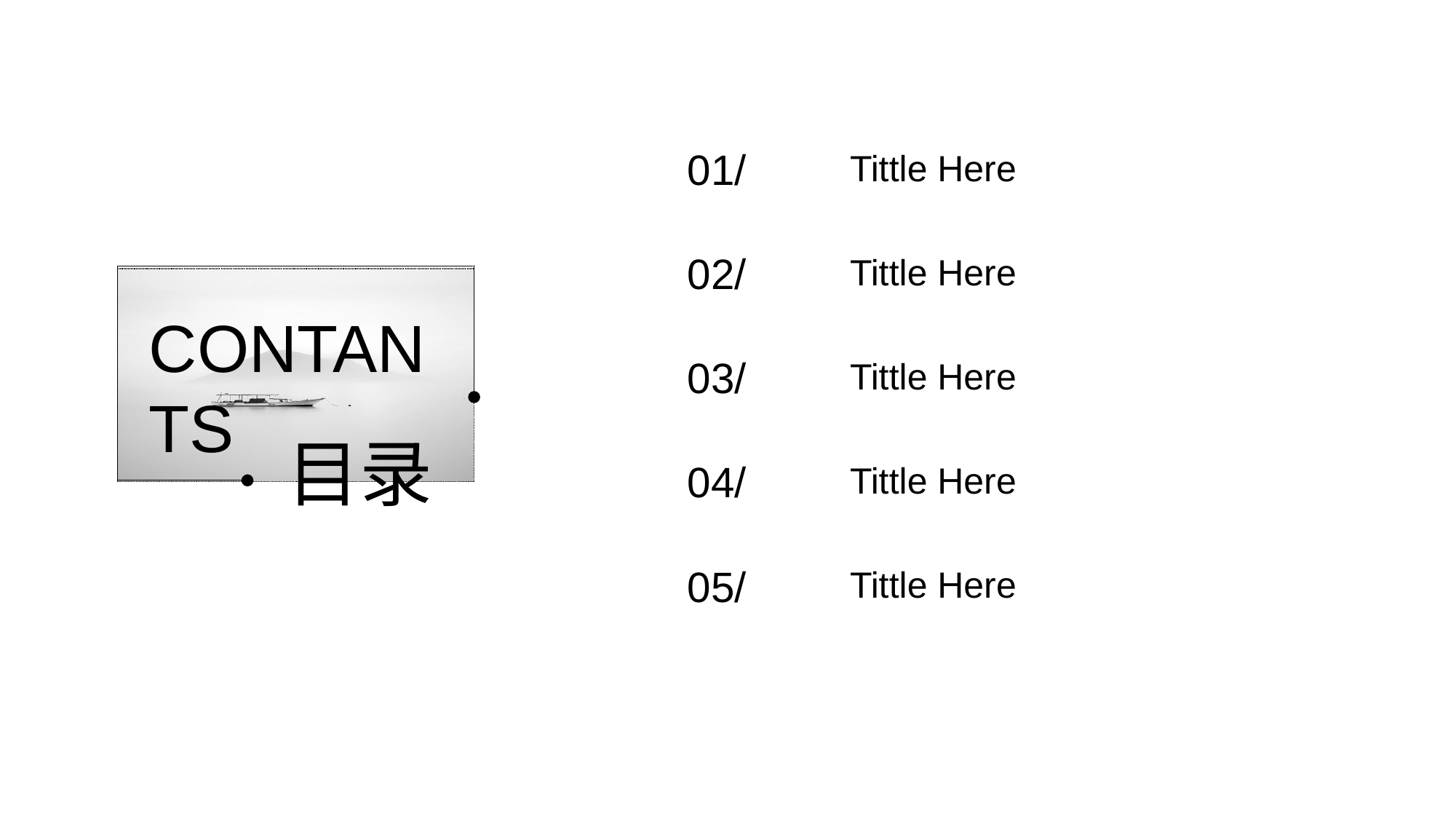

01/
Tittle Here
02/
Tittle Here
03/
Tittle Here
04/
Tittle Here
05/
Tittle Here

CONTANTS

目录